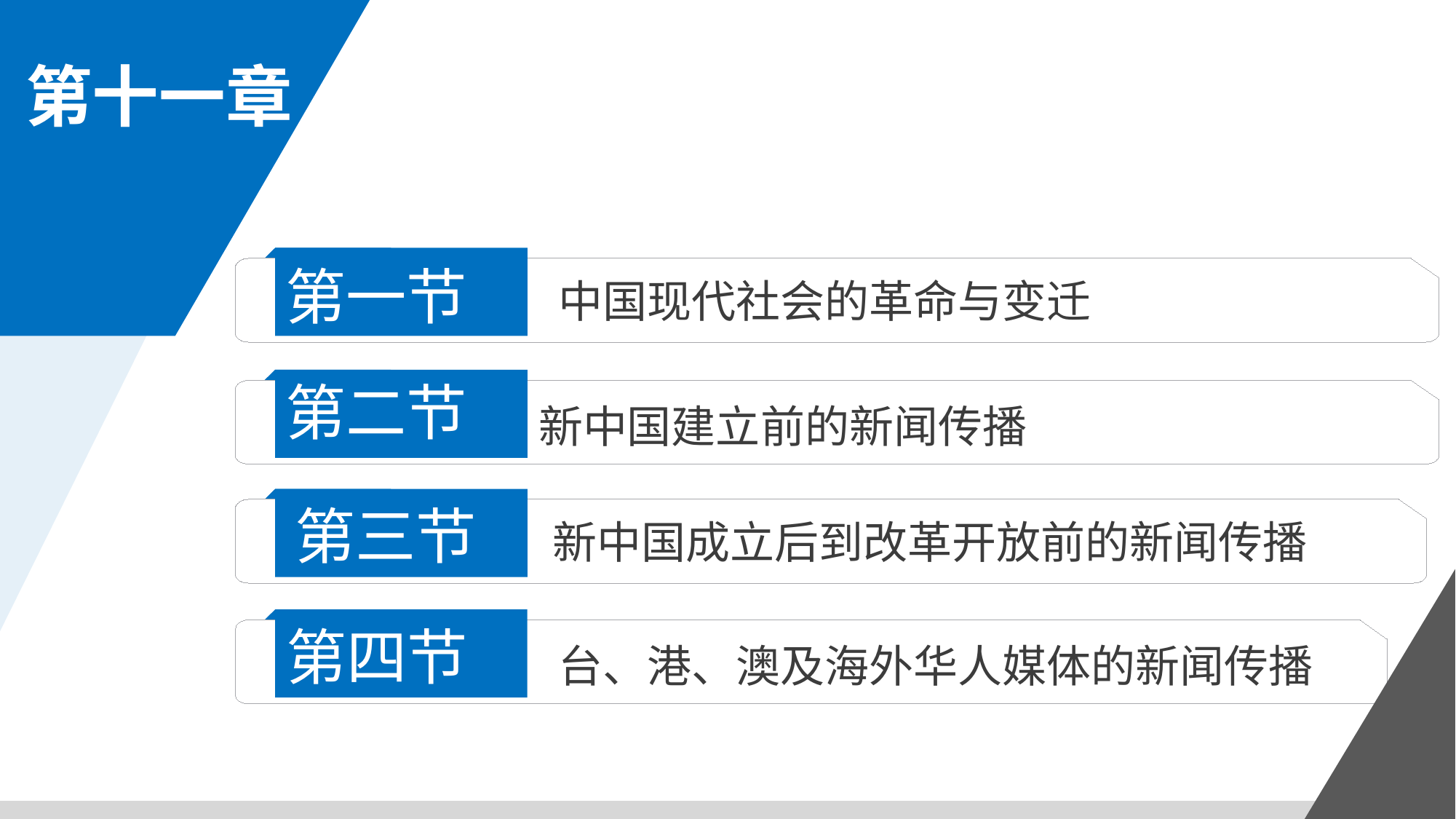

第十一章

第一节

中国现代社会的革命与变迁
第二节

新中国建立前的新闻传播

第三节

新中国成立后到改革开放前的新闻传播

第四节

台、港、澳及海外华人媒体的新闻传播